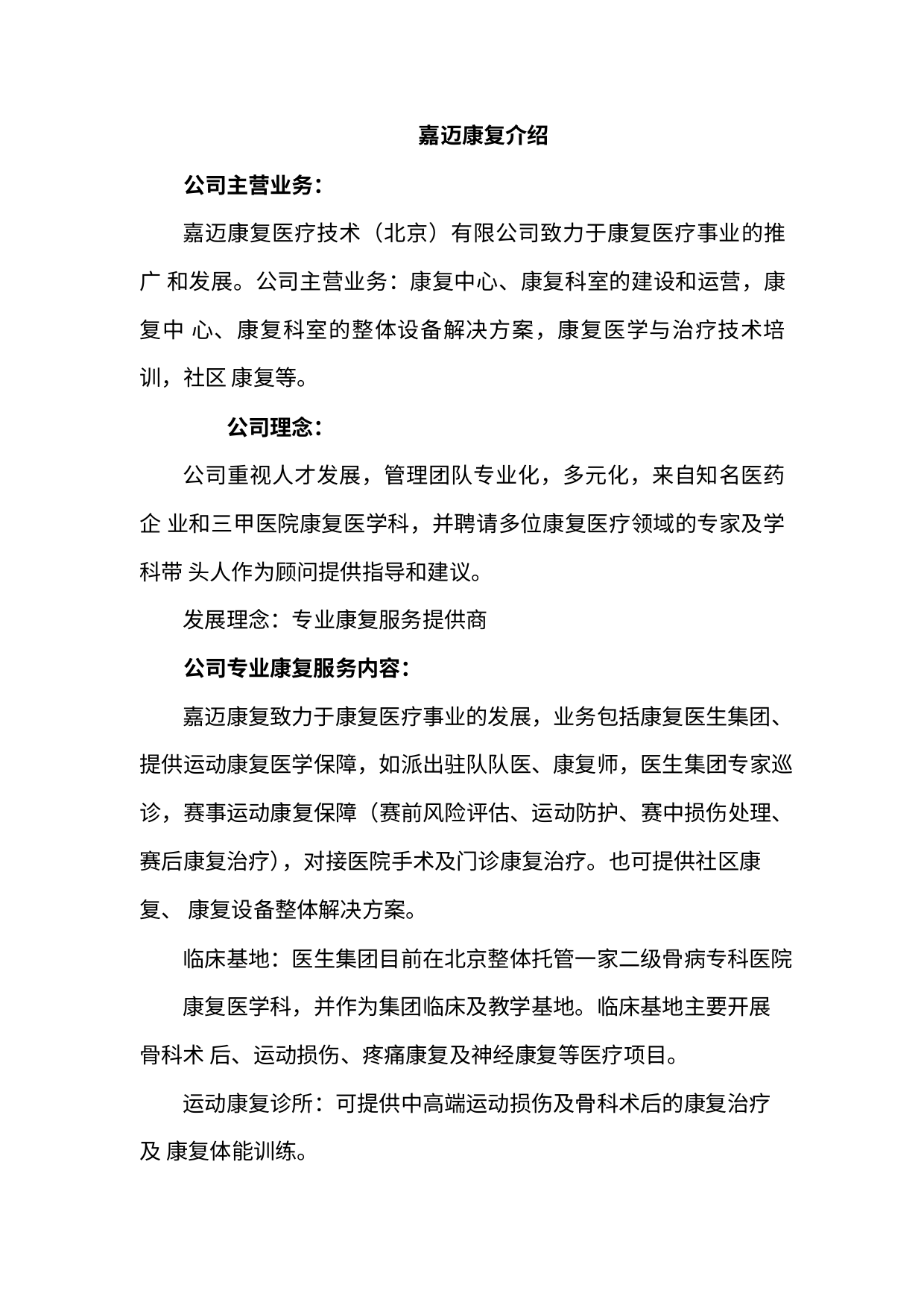

嘉迈康复介绍

公司主营业务：
嘉迈康复医疗技术（北京）有限公司致力于康复医疗事业的推广 和发展。公司主营业务：康复中心、康复科室的建设和运营，康复中 心、康复科室的整体设备解决方案，康复医学与治疗技术培训，社区 康复等。

公司理念：
公司重视人才发展，管理团队专业化，多元化，来自知名医药企 业和三甲医院康复医学科，并聘请多位康复医疗领域的专家及学科带 头人作为顾问提供指导和建议。
发展理念：专业康复服务提供商 公司专业康复服务内容：
嘉迈康复致力于康复医疗事业的发展，业务包括康复医生集团、 提供运动康复医学保障，如派出驻队队医、康复师，医生集团专家巡 诊，赛事运动康复保障（赛前风险评估、运动防护、赛中损伤处理、 赛后康复治疗），对接医院手术及门诊康复治疗。也可提供社区康复、 康复设备整体解决方案。

临床基地：医生集团目前在北京整体托管一家二级骨病专科医院
康复医学科，并作为集团临床及教学基地。临床基地主要开展骨科术 后、运动损伤、疼痛康复及神经康复等医疗项目。
运动康复诊所：可提供中高端运动损伤及骨科术后的康复治疗及 康复体能训练。